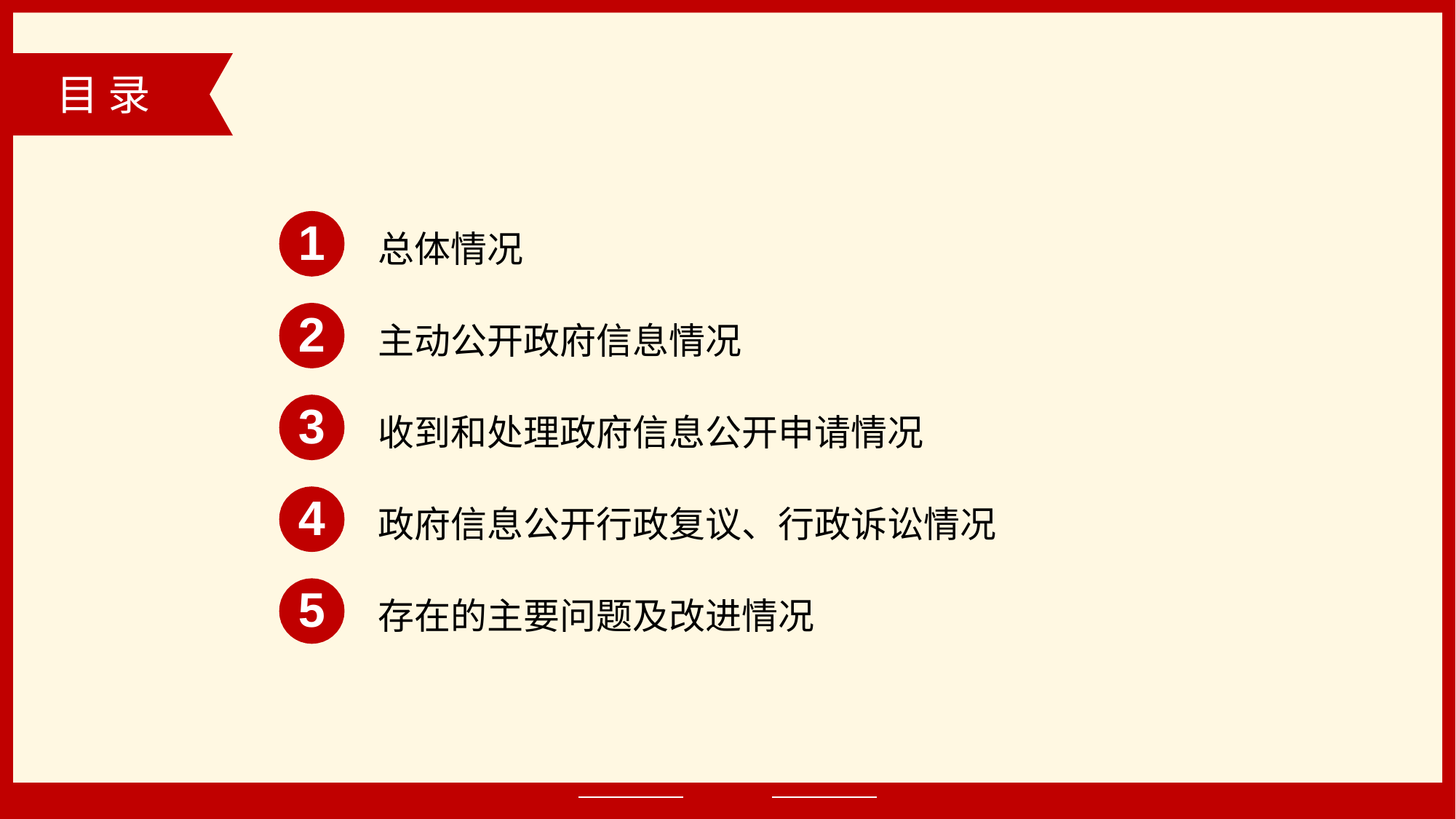

目 录
1
2
3
4
5

总体情况

主动公开政府信息情况

收到和处理政府信息公开申请情况

政府信息公开行政复议、行政诉讼情况

存在的主要问题及改进情况
3